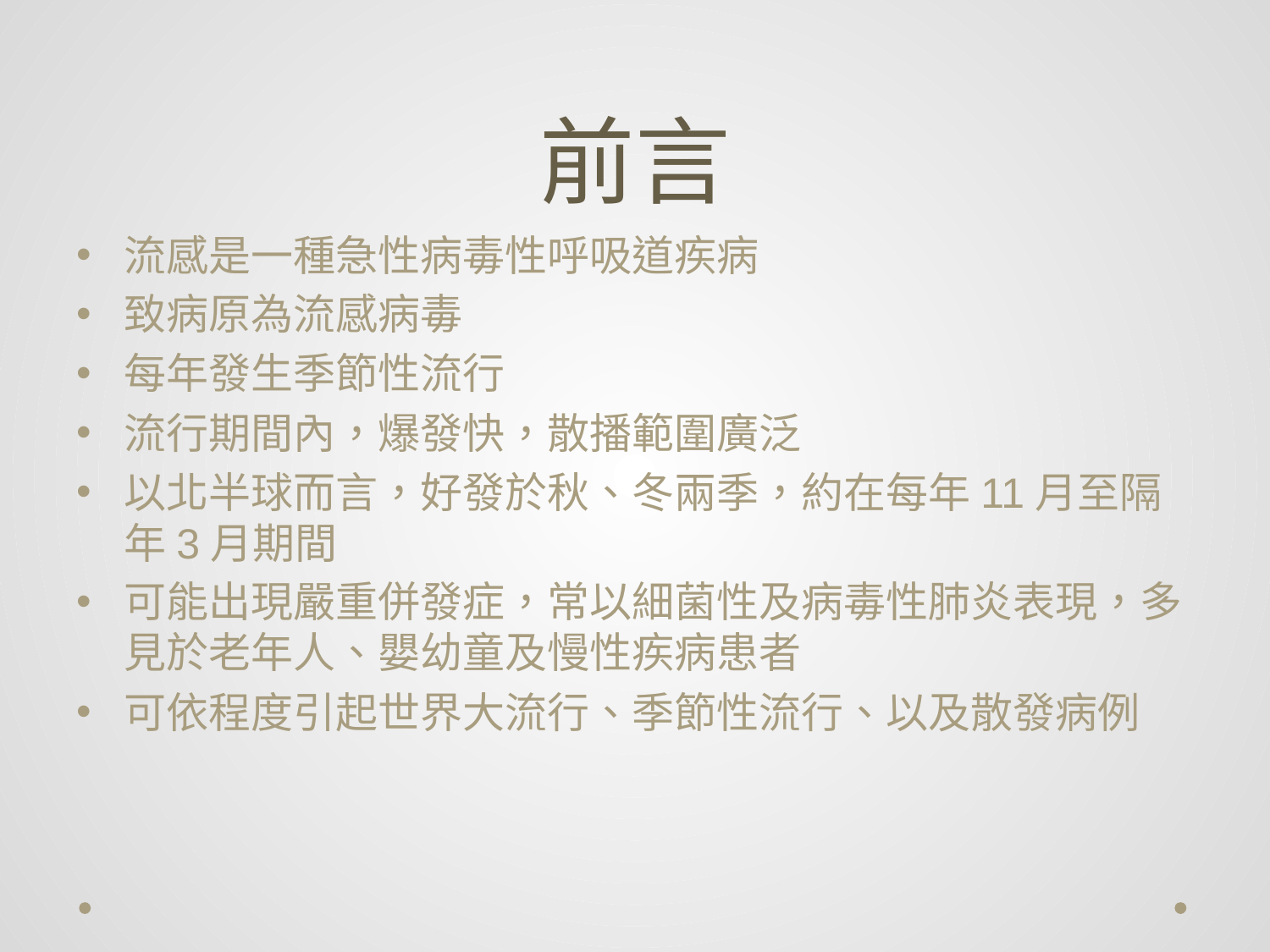

# 前言
流感是一種急性病毒性呼吸道疾病
致病原為流感病毒
每年發生季節性流行
流行期間內，爆發快，散播範圍廣泛
以北半球而言，好發於秋、冬兩季，約在每年11月至隔年3月期間
可能出現嚴重併發症，常以細菌性及病毒性肺炎表現，多見於老年人、嬰幼童及慢性疾病患者
可依程度引起世界大流行、季節性流行、以及散發病例